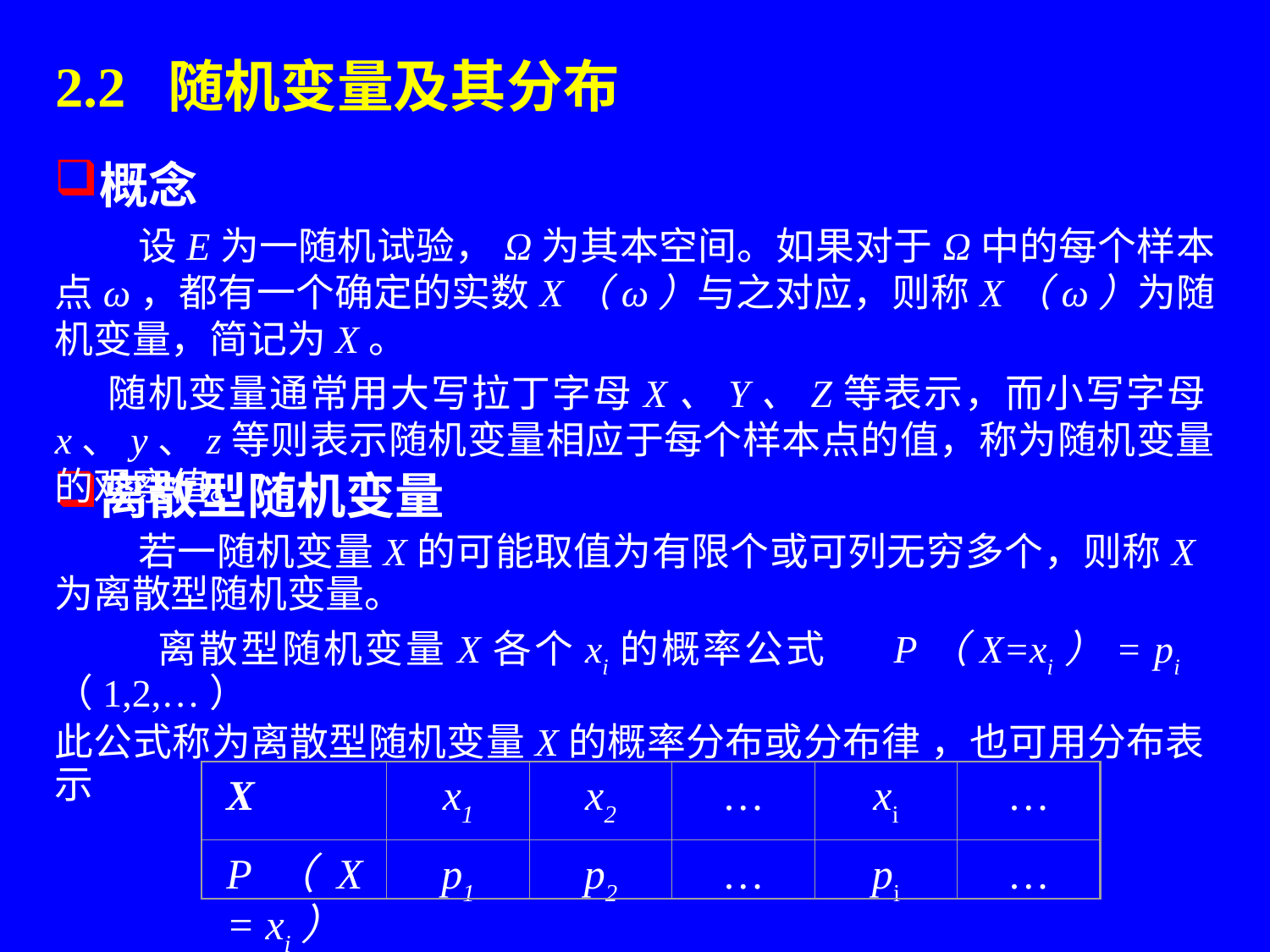

# 2.2  随机变量及其分布
概念
        设E为一随机试验，Ω为其本空间。如果对于Ω中的每个样本点ω，都有一个确定的实数X（ω）与之对应，则称X（ω）为随机变量，简记为X。
    随机变量通常用大写拉丁字母X、Y、Z等表示，而小写字母x、y、z等则表示随机变量相应于每个样本点的值，称为随机变量的观察值。
离散型随机变量
        若一随机变量X的可能取值为有限个或可列无穷多个，则称X为离散型随机变量。
        离散型随机变量X各个xi的概率公式     P（X=xi）= pi   （1,2,…）
此公式称为离散型随机变量X的概率分布或分布律 ，也可用分布表示

X

x1

x2

…

xi

…

P（X= xi）

p1

p2

…

pi

…